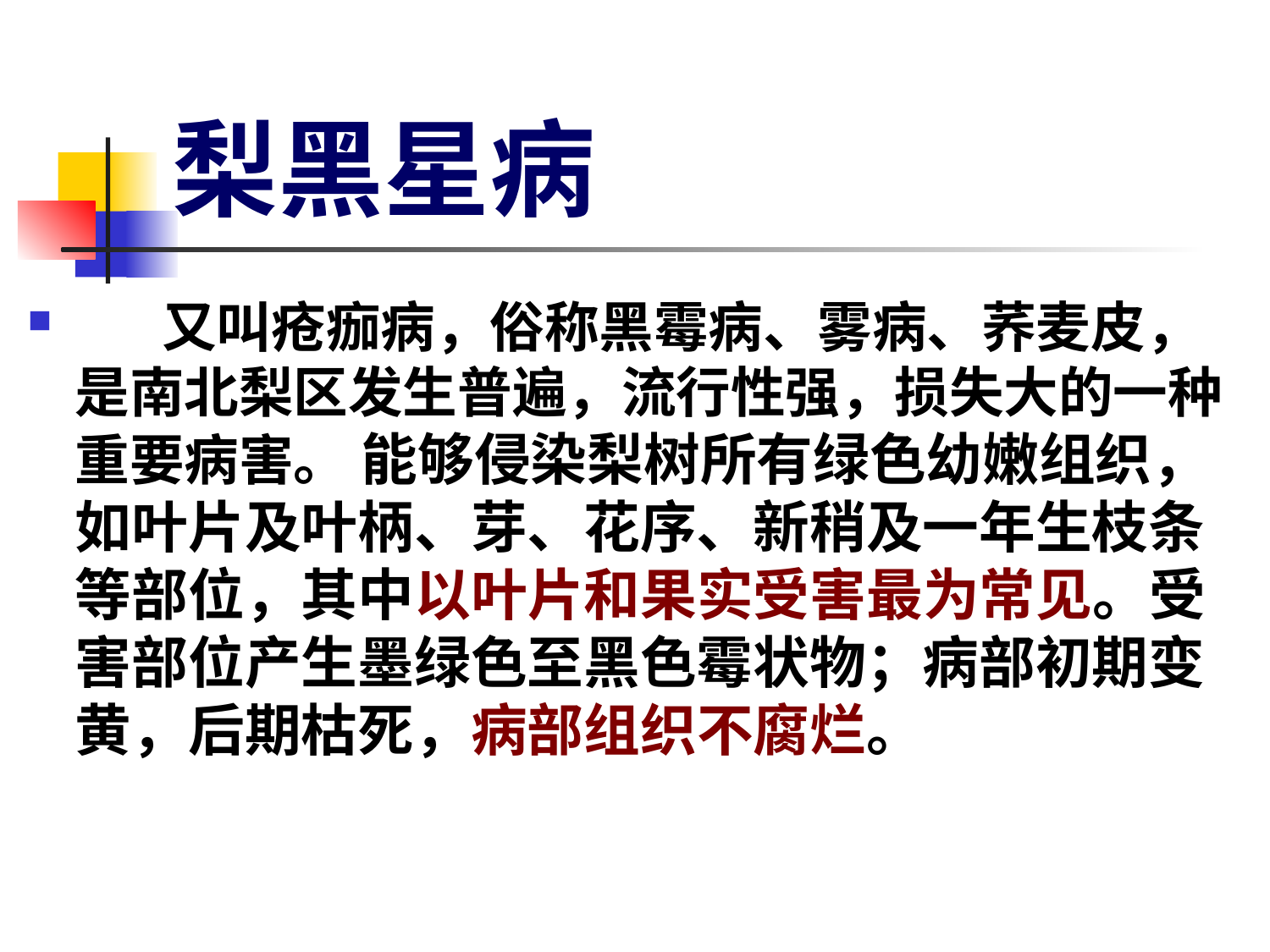

# 梨黑星病
      又叫疮痂病，俗称黑霉病、雾病、荞麦皮，是南北梨区发生普遍，流行性强，损失大的一种重要病害。 能够侵染梨树所有绿色幼嫩组织，如叶片及叶柄、芽、花序、新稍及一年生枝条等部位，其中以叶片和果实受害最为常见。受害部位产生墨绿色至黑色霉状物；病部初期变黄，后期枯死，病部组织不腐烂。